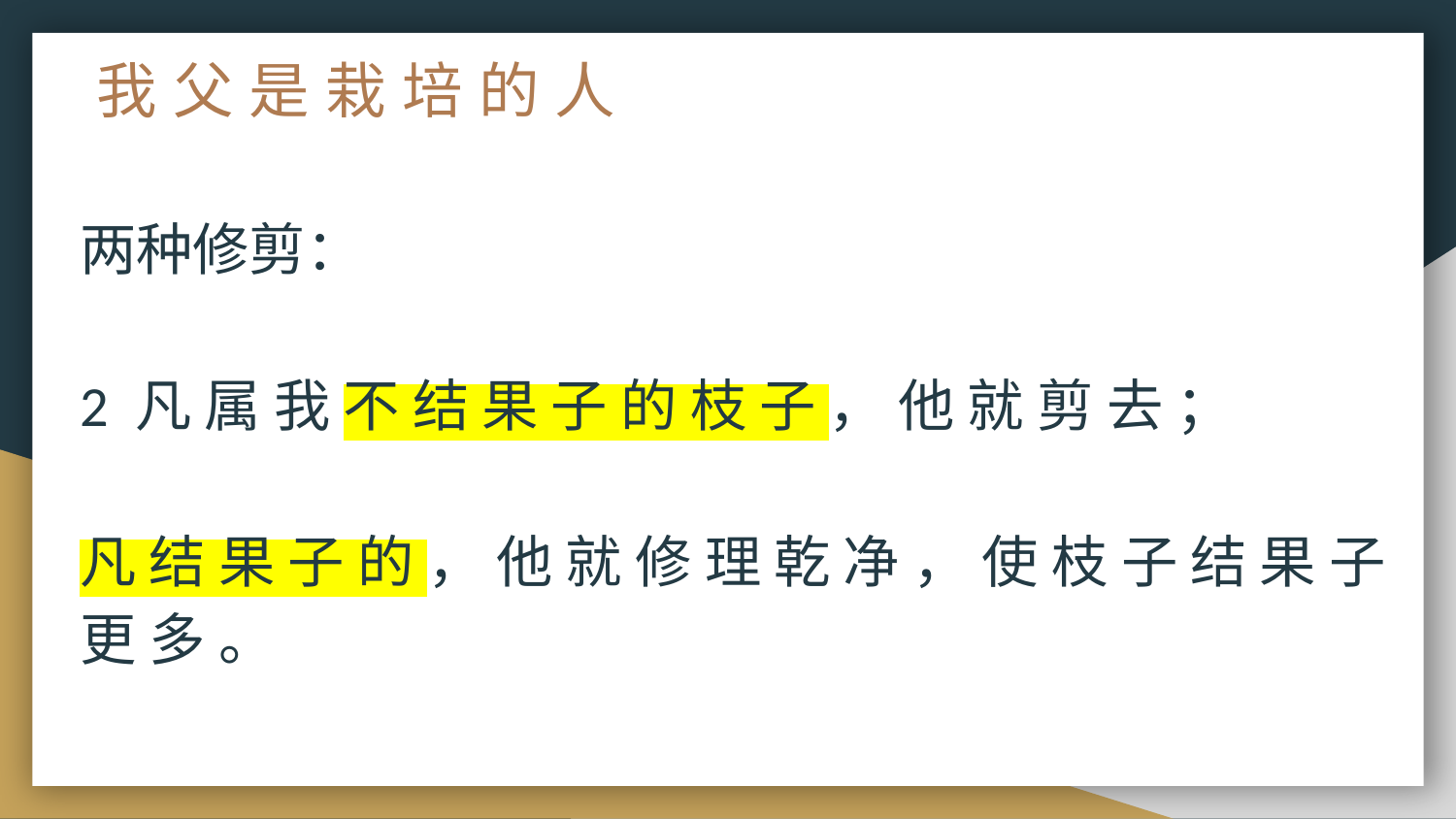

# 我 父 是 栽 培 的 人
两种修剪：

2 凡 属 我 不 结 果 子 的 枝 子 ， 他 就 剪 去 ；

凡 结 果 子 的 ， 他 就 修 理 乾 净 ， 使 枝 子 结 果 子 更 多 。